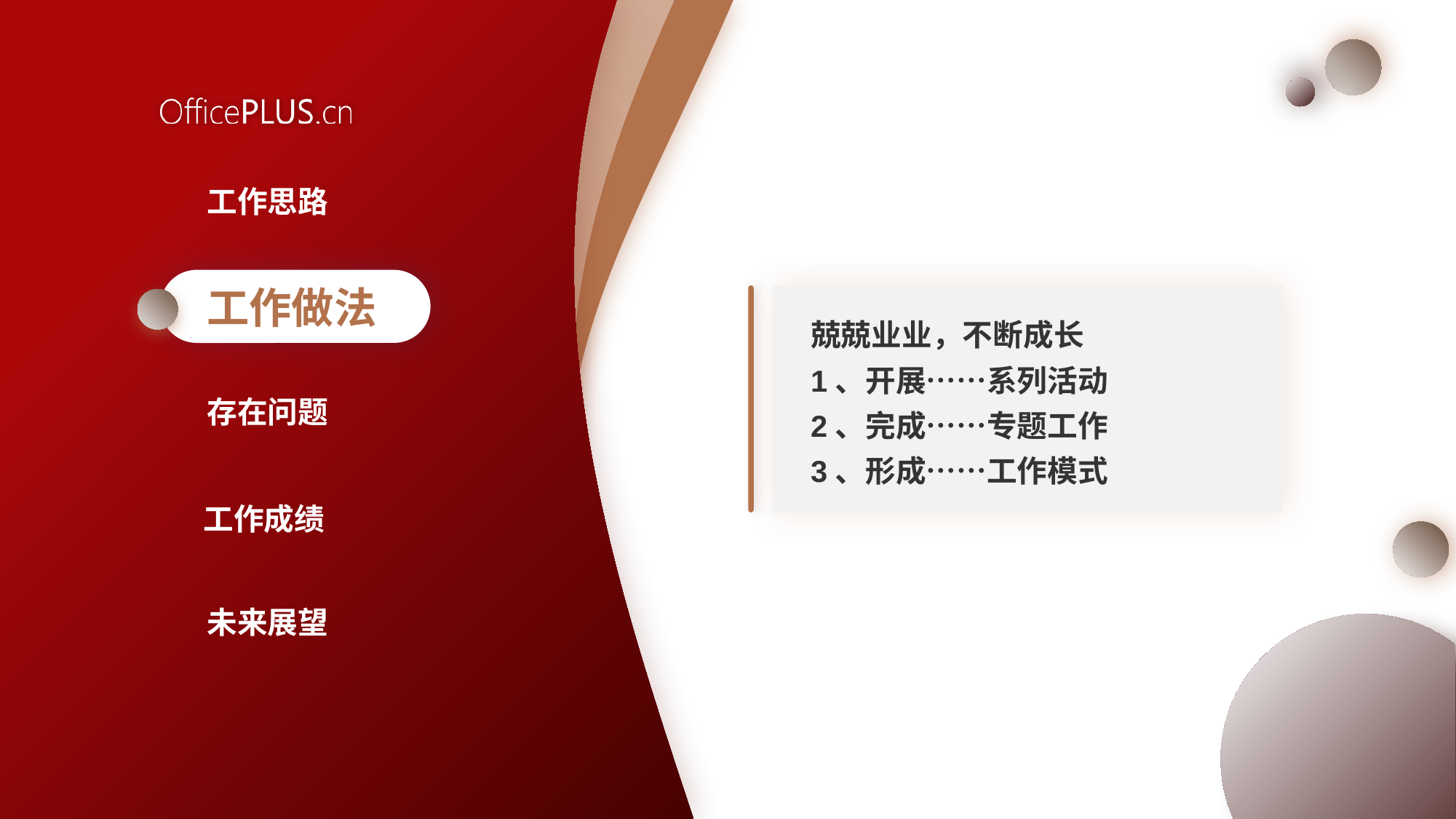

工作思路

工作做法

兢兢业业，不断成长
1、开展……系列活动
2、完成……专题工作
3、形成……工作模式
存在问题
工作成绩
未来展望